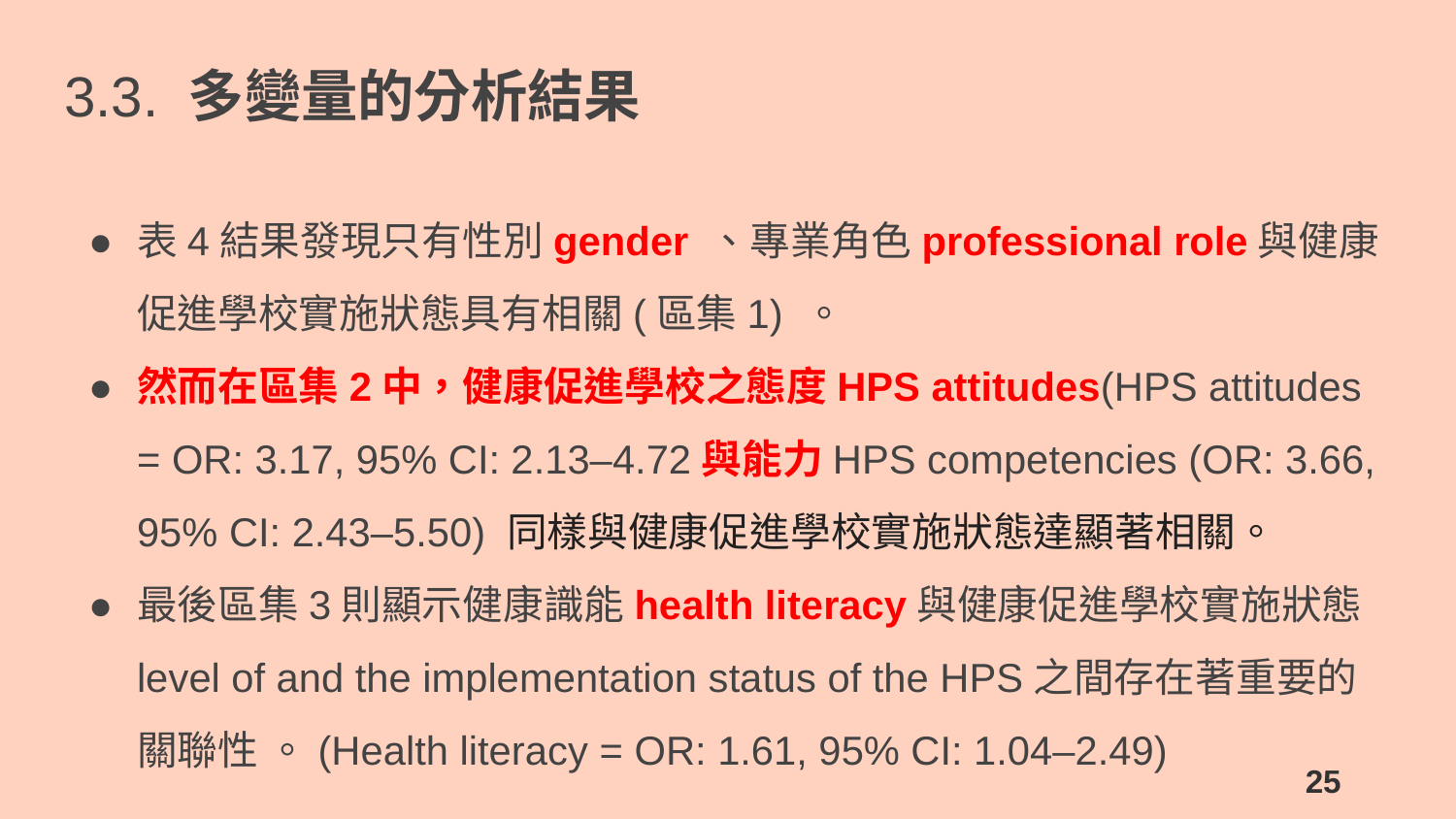

# 3.3. 多變量的分析結果
表4結果發現只有性別gender 、專業角色professional role與健康促進學校實施狀態具有相關(區集1) 。
然而在區集2中，健康促進學校之態度HPS attitudes(HPS attitudes = OR: 3.17, 95% CI: 2.13–4.72與能力HPS competencies (OR: 3.66, 95% CI: 2.43–5.50) 同樣與健康促進學校實施狀態達顯著相關。
最後區集3則顯示健康識能health literacy與健康促進學校實施狀態level of and the implementation status of the HPS之間存在著重要的關聯性 。(Health literacy = OR: 1.61, 95% CI: 1.04–2.49)

25